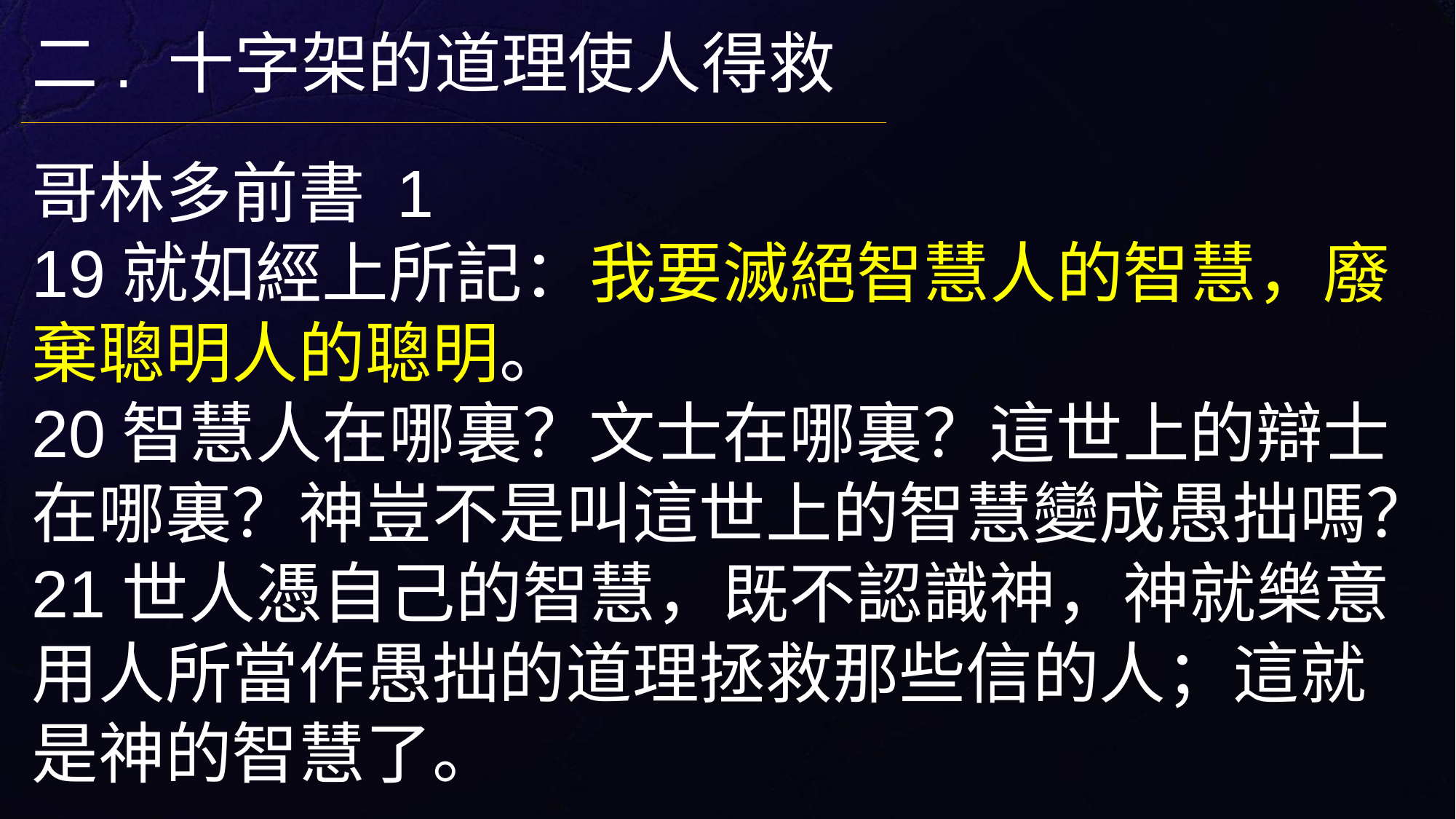

二. 十字架的道理使人得救
哥林多前書 1
19就如經上所記：我要滅絕智慧人的智慧，廢棄聰明人的聰明。
20智慧人在哪裏？文士在哪裏？這世上的辯士在哪裏？神豈不是叫這世上的智慧變成愚拙嗎？
21世人憑自己的智慧，既不認識神，神就樂意用人所當作愚拙的道理拯救那些信的人；這就是神的智慧了。